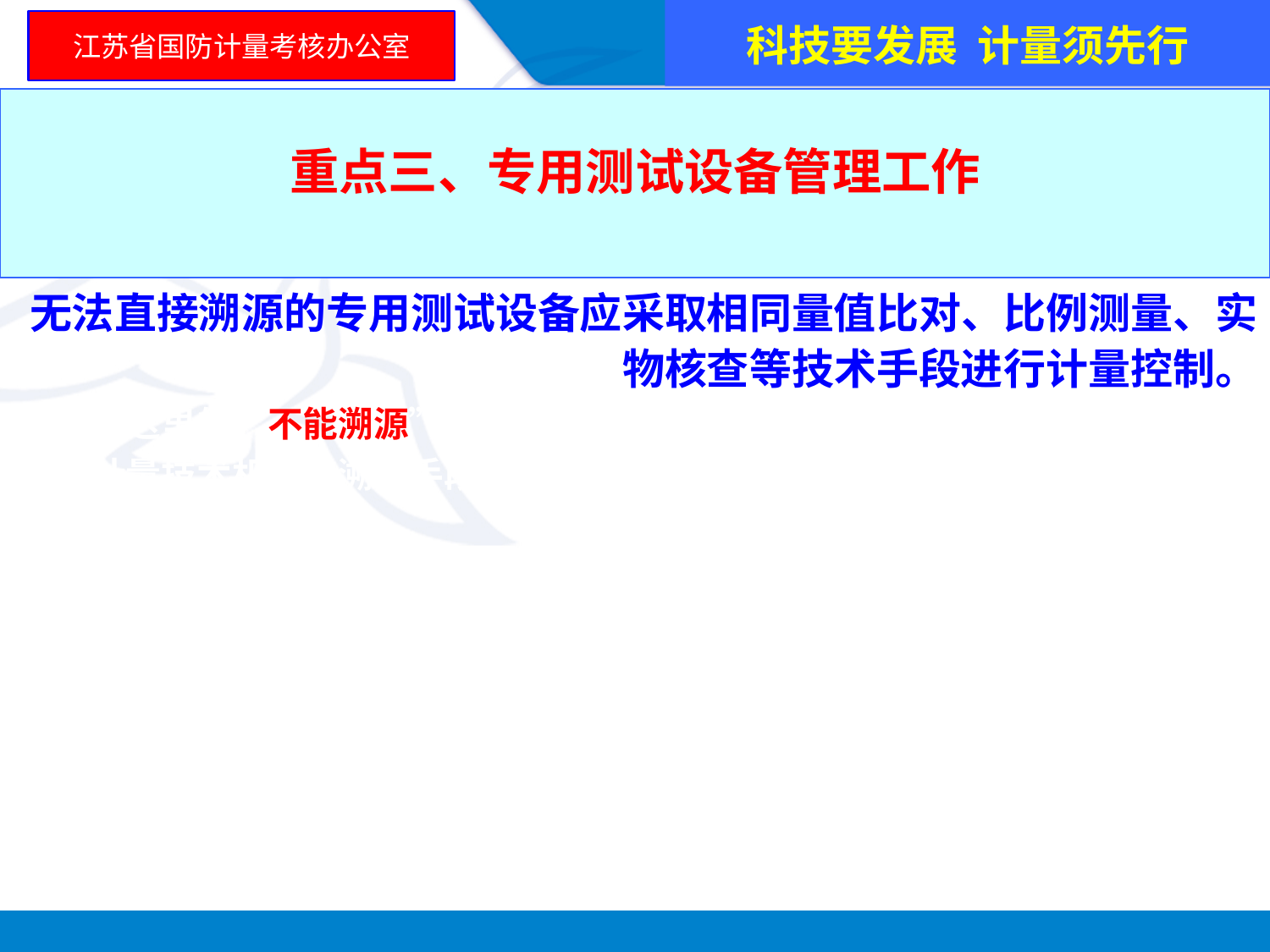

科技要发展  计量须先行
江苏省国防计量考核办公室
重点三、专用测试设备管理工作

无法直接溯源的专用测试设备应采取相同量值比对、比例测量、实物核查等技术手段进行计量控制。
这里的“不能溯源”是指国内没有办法溯源，而不是指本单位不能溯源。
国内计量技术机构有溯源手段，而不去溯源是不符合要求的。不能为了省溯源费或省事，不去溯源。
可采取以下方式对无法溯源的设备进行计量控制：
（1）同类设备量值比对或能力测试，要三台以上同类测试设备；
（2）采用标准件（标准产品）进行核查，这个标准产品要按照计量标准管理，不能挪作他用，确保其量值稳定；
（3）比例测量，如大电流比例测量、超高温的外延校准；
（4）也可以采用其他行业或国际上公认的方法校准。